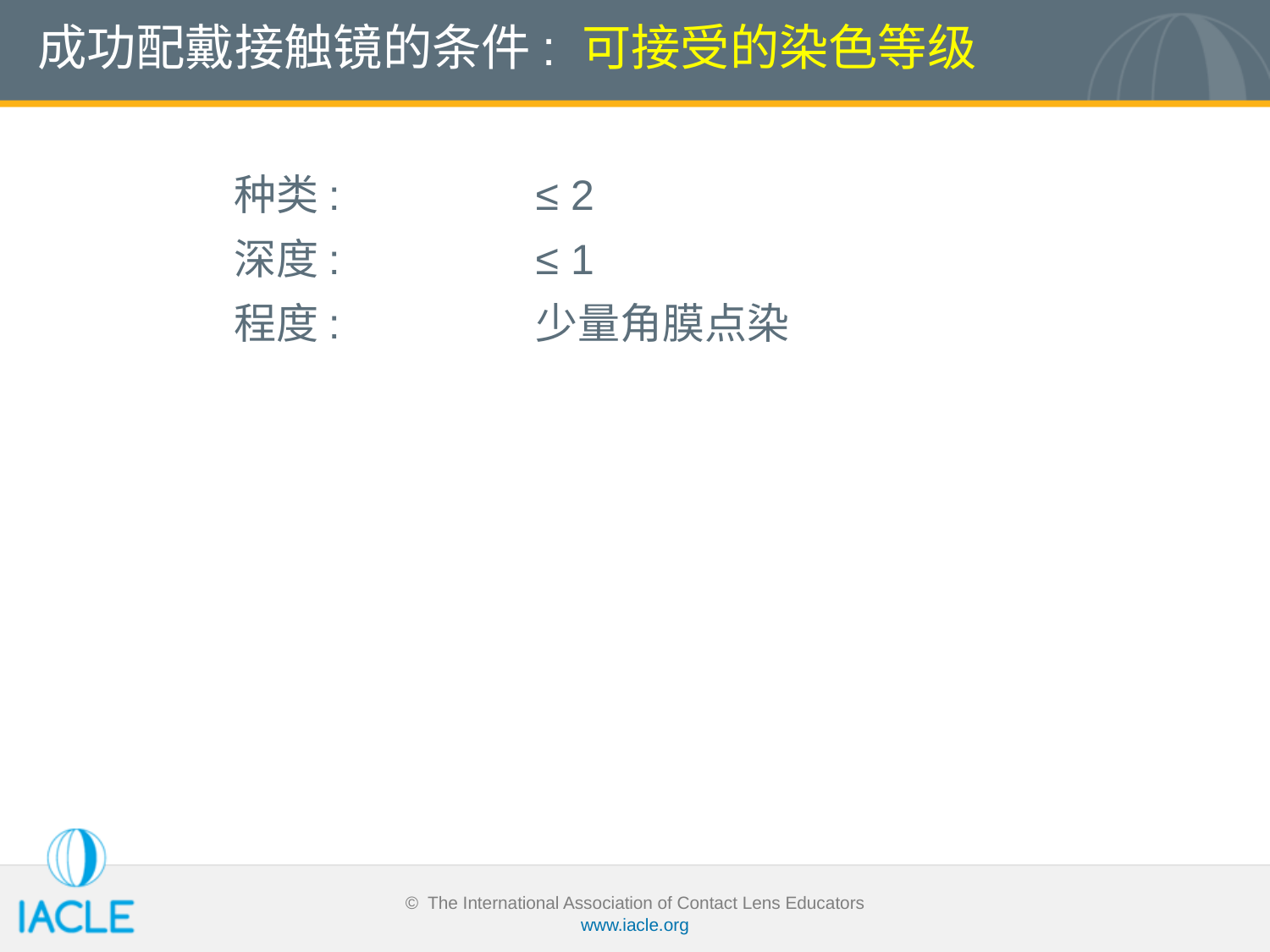

# 成功配戴接触镜的条件: 可接受的染色等级
种类:		≤ 2
深度:		≤ 1
程度:		少量角膜点染